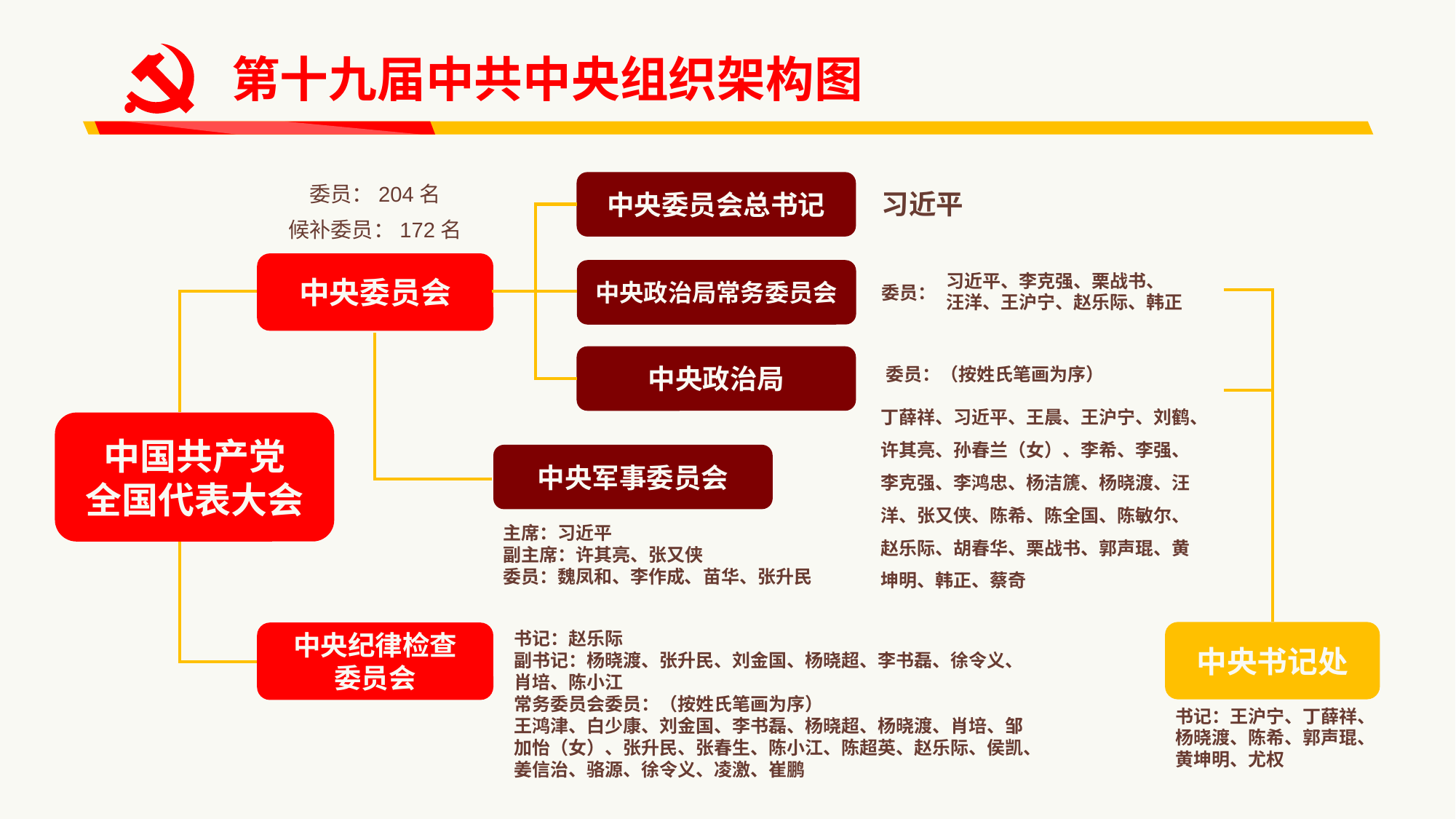

第十九届中共中央组织架构图
中央委员会总书记
委员：204名
候补委员：172名
习近平

中央委员会
中央政治局常务委员会
习近平、李克强、栗战书、
汪洋、王沪宁、赵乐际、韩正
委员：

中央政治局
委员：（按姓氏笔画为序）
丁薛祥、习近平、王晨、王沪宁、刘鹤、许其亮、孙春兰（女）、李希、李强、李克强、李鸿忠、杨洁篪、杨晓渡、汪洋、张又侠、陈希、陈全国、陈敏尔、赵乐际、胡春华、栗战书、郭声琨、黄坤明、韩正、蔡奇
中国共产党
全国代表大会
中央军事委员会
主席：习近平
副主席：许其亮、张又侠
委员：魏凤和、李作成、苗华、张升民
书记：赵乐际
副书记：杨晓渡、张升民、刘金国、杨晓超、李书磊、徐令义、肖培、陈小江
常务委员会委员：（按姓氏笔画为序）
王鸿津、白少康、刘金国、李书磊、杨晓超、杨晓渡、肖培、邹加怡（女）、张升民、张春生、陈小江、陈超英、赵乐际、侯凯、姜信治、骆源、徐令义、凌激、崔鹏
中央书记处
中央纪律检查
委员会
书记：王沪宁、丁薛祥、杨晓渡、陈希、郭声琨、黄坤明、尤权
延时符（正式讲课时请删除）